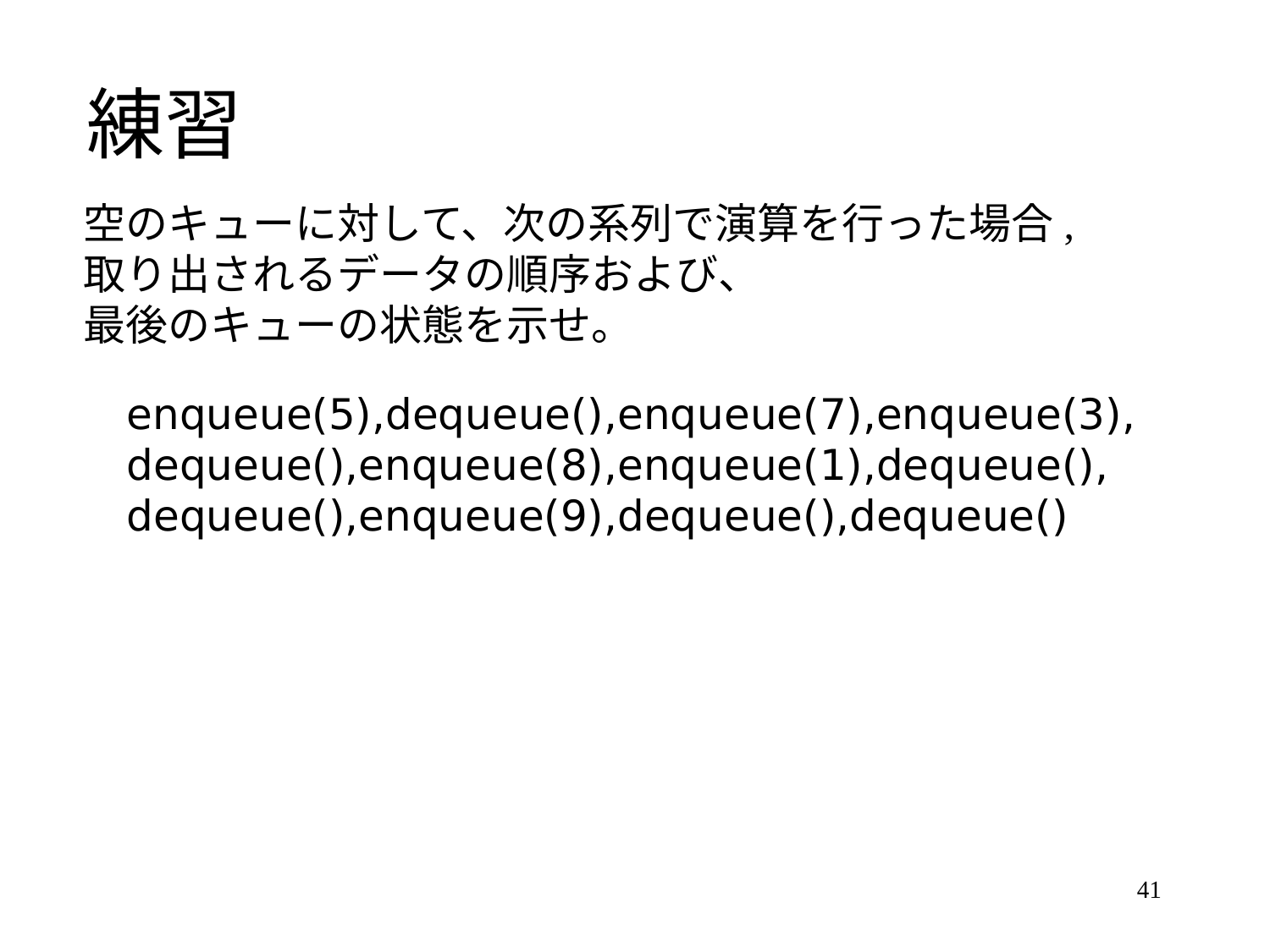

# 練習
空のキューに対して、次の系列で演算を行った場合,
取り出されるデータの順序および、
最後のキューの状態を示せ。
enqueue(5),dequeue(),enqueue(7),enqueue(3),
dequeue(),enqueue(8),enqueue(1),dequeue(),
dequeue(),enqueue(9),dequeue(),dequeue()
41